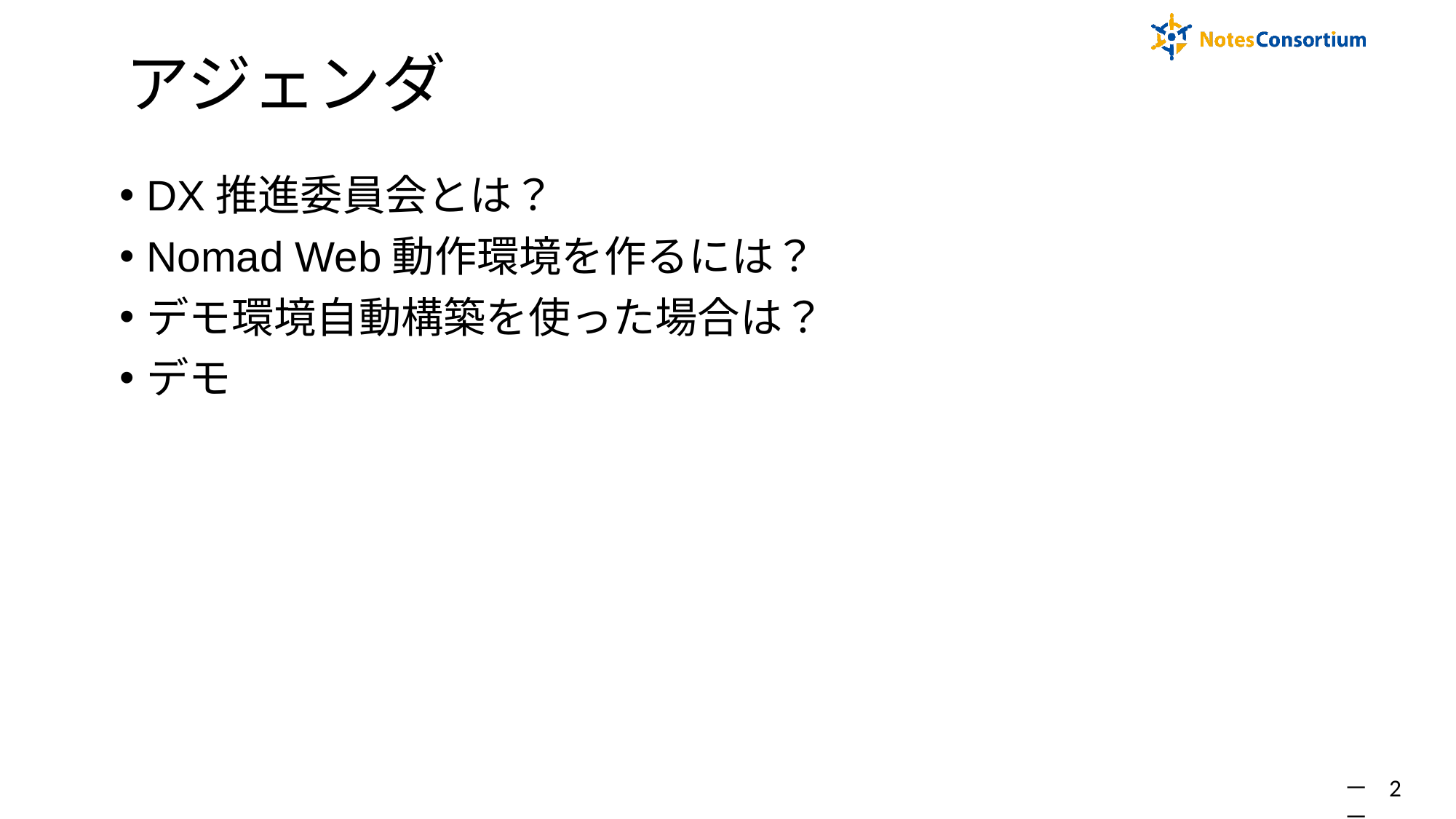

# アジェンダ
DX推進委員会とは？
Nomad Web動作環境を作るには？
デモ環境自動構築を使った場合は？
デモ
－  2 －